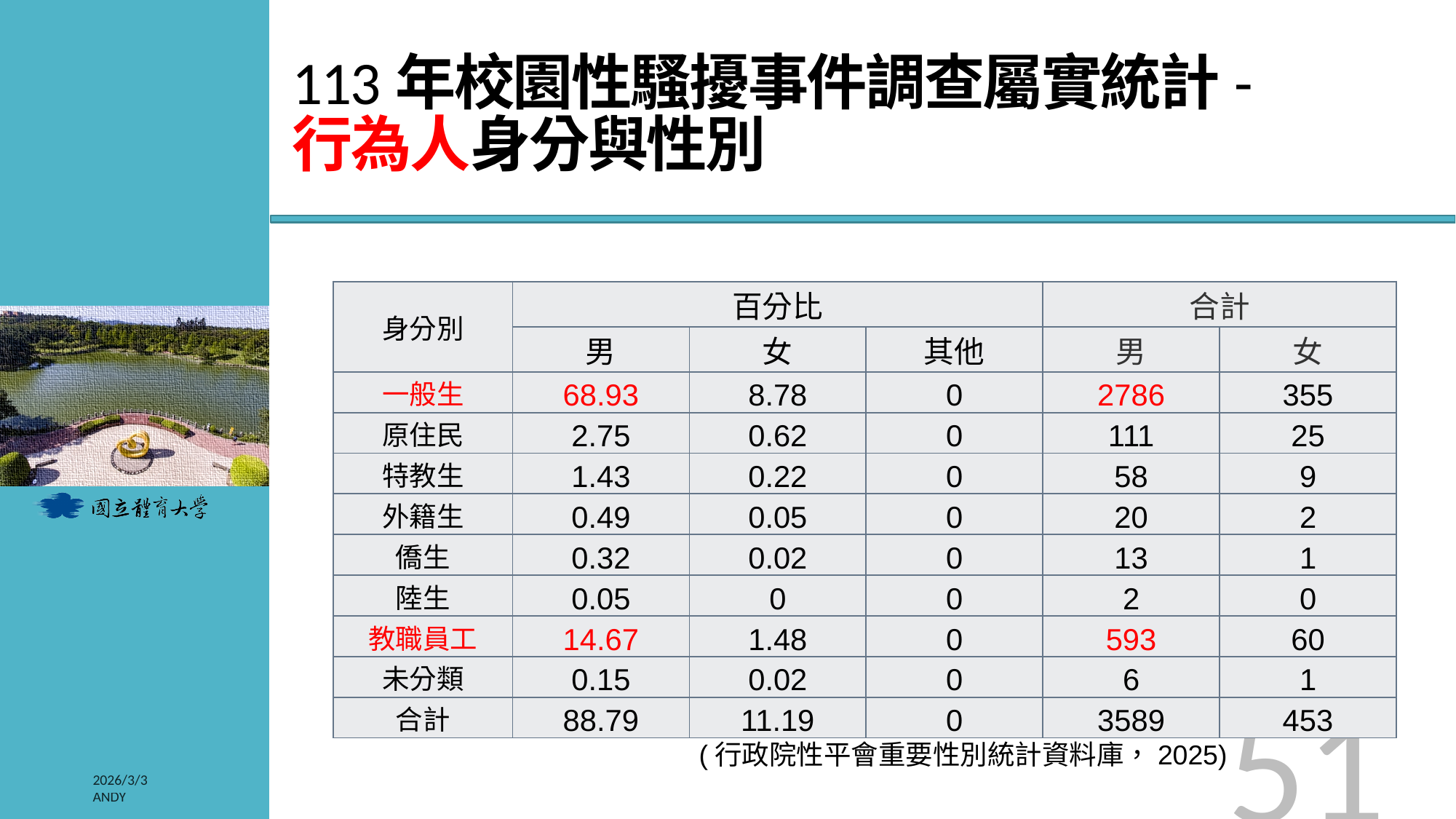

# 113年校園性騷擾事件調查屬實統計- 行為人身分與性別
| 身分別 | 百分比 |  |  | 合計 |  |
| --- | --- | --- | --- | --- | --- |
|  | 男 | 女 | 其他 | 男 | 女 |
| 一般生 | 68.93 | 8.78 | 0 | 2786 | 355 |
| 原住民 | 2.75 | 0.62 | 0 | 111 | 25 |
| 特教生 | 1.43 | 0.22 | 0 | 58 | 9 |
| 外籍生 | 0.49 | 0.05 | 0 | 20 | 2 |
| 僑生 | 0.32 | 0.02 | 0 | 13 | 1 |
| 陸生 | 0.05 | 0 | 0 | 2 | 0 |
| 教職員工 | 14.67 | 1.48 | 0 | 593 | 60 |
| 未分類 | 0.15 | 0.02 | 0 | 6 | 1 |
| 合計 | 88.79 | 11.19 | 0 | 3589 | 453 |
51
(行政院性平會重要性別統計資料庫，2025)
2026/3/3
Andy